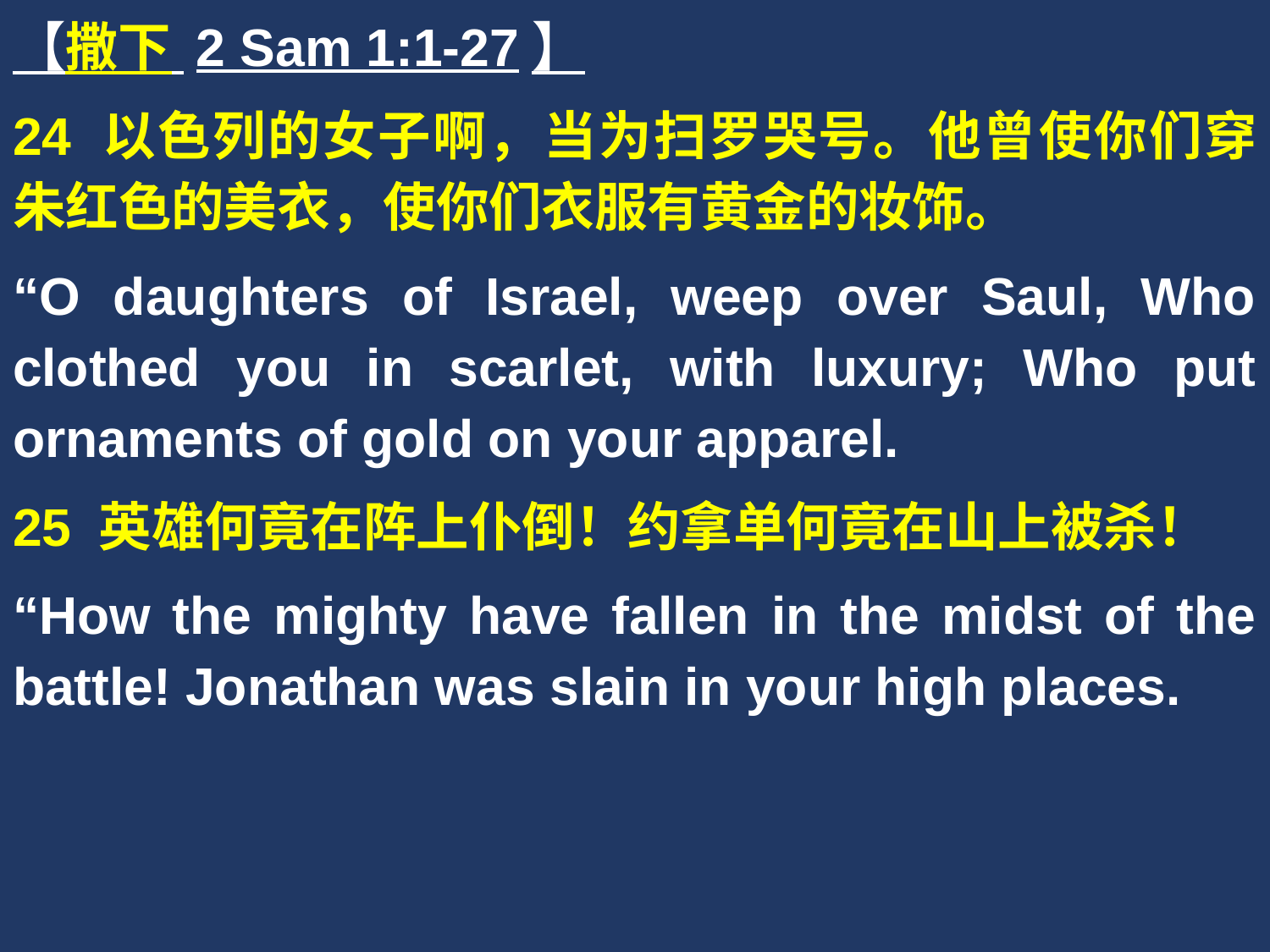

【撒下 2 Sam 1:1-27】
24 以色列的女子啊，当为扫罗哭号。他曾使你们穿朱红色的美衣，使你们衣服有黄金的妆饰。
“O daughters of Israel, weep over Saul, Who clothed you in scarlet, with luxury; Who put ornaments of gold on your apparel.
25 英雄何竟在阵上仆倒！约拿单何竟在山上被杀！
“How the mighty have fallen in the midst of the battle! Jonathan was slain in your high places.